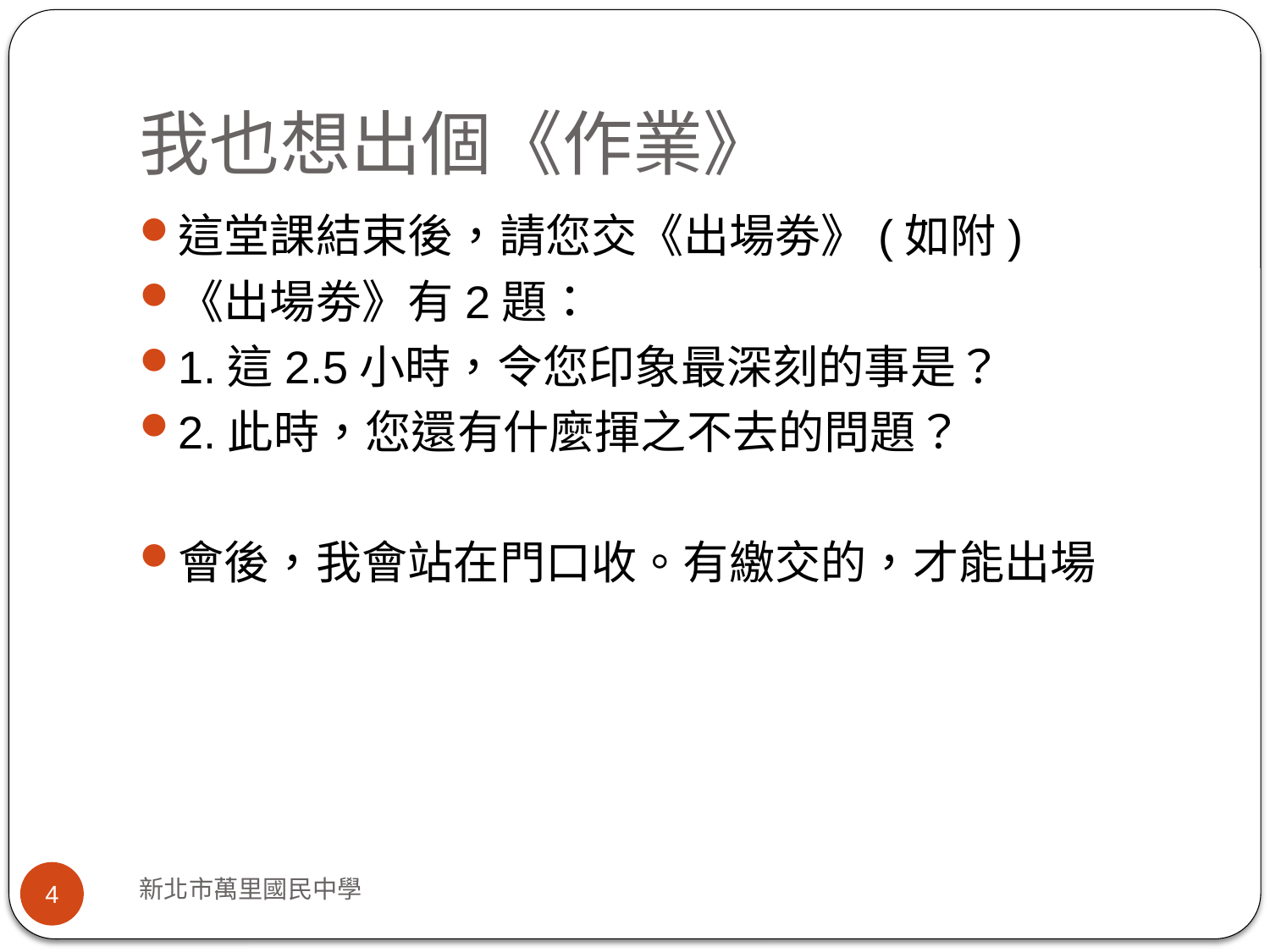

# 我也想出個《作業》
這堂課結束後，請您交《出場劵》(如附)
《出場劵》有2題：
1.這2.5小時，令您印象最深刻的事是？
2.此時，您還有什麼揮之不去的問題？

會後，我會站在門口收。有繳交的，才能出場

新北市萬里國民中學
4